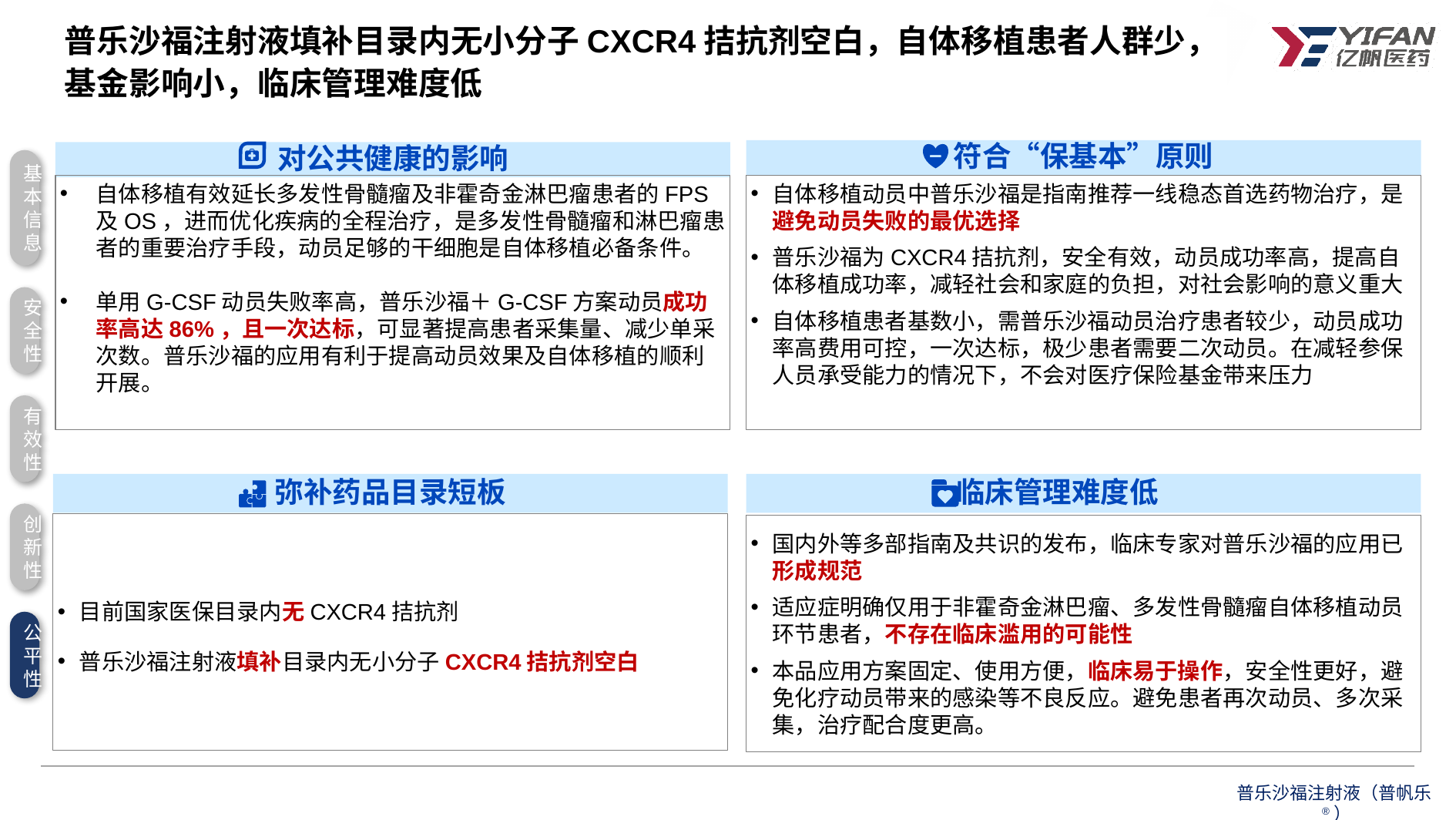

普乐沙福注射液填补目录内无小分子CXCR4拮抗剂空白，自体移植患者人群少，基金影响小，临床管理难度低
符合“保基本”原则

对公共健康的影响
基本信息
自体移植有效延长多发性骨髓瘤及非霍奇金淋巴瘤患者的FPS及OS，进而优化疾病的全程治疗，是多发性骨髓瘤和淋巴瘤患者的重要治疗手段，动员足够的干细胞是自体移植必备条件。

单用G-CSF动员失败率高，普乐沙福＋G-CSF方案动员成功率高达86%，且一次达标，可显著提高患者采集量、减少单采次数。普乐沙福的应用有利于提高动员效果及自体移植的顺利开展。
自体移植动员中普乐沙福是指南推荐一线稳态首选药物治疗，是避免动员失败的最优选择
普乐沙福为CXCR4拮抗剂，安全有效，动员成功率高，提高自体移植成功率，减轻社会和家庭的负担，对社会影响的意义重大
自体移植患者基数小，需普乐沙福动员治疗患者较少，动员成功率高费用可控，一次达标，极少患者需要二次动员。在减轻参保人员承受能力的情况下，不会对医疗保险基金带来压力
安全性
有效性
弥补药品目录短板
临床管理难度低

创新性
目前国家医保目录内无CXCR4拮抗剂
普乐沙福注射液填补目录内无小分子CXCR4拮抗剂空白
国内外等多部指南及共识的发布，临床专家对普乐沙福的应用已形成规范
适应症明确仅用于非霍奇金淋巴瘤、多发性骨髓瘤自体移植动员环节患者，不存在临床滥用的可能性
本品应用方案固定、使用方便，临床易于操作，安全性更好，避免化疗动员带来的感染等不良反应。避免患者再次动员、多次采集，治疗配合度更高。
公平性